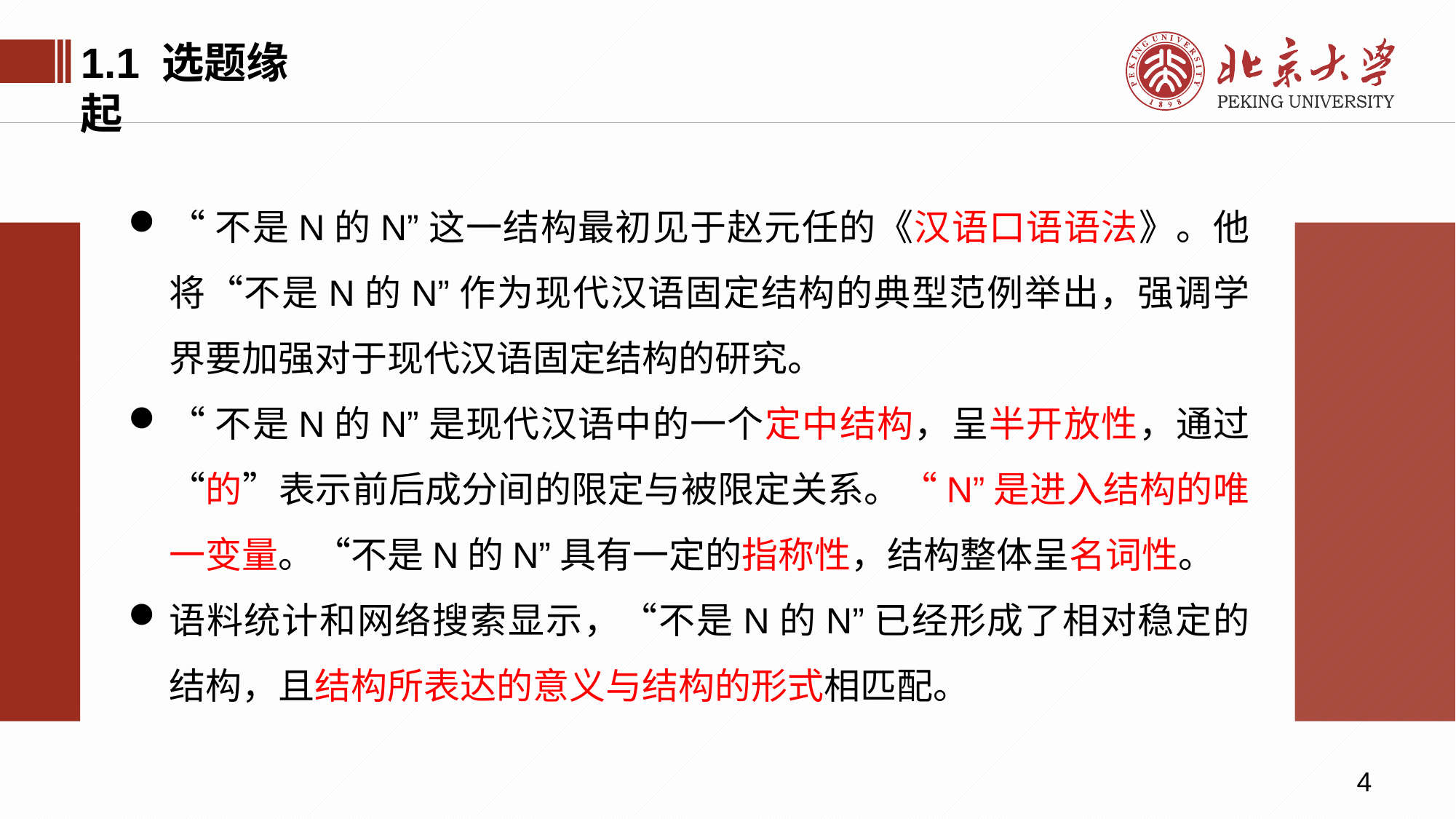

1.1 选题缘起
“不是N的N”这一结构最初见于赵元任的《汉语口语语法》。他将“不是N的N”作为现代汉语固定结构的典型范例举出，强调学界要加强对于现代汉语固定结构的研究。
“不是N的N”是现代汉语中的一个定中结构，呈半开放性，通过“的”表示前后成分间的限定与被限定关系。“N”是进入结构的唯一变量。“不是N的N”具有一定的指称性，结构整体呈名词性。
语料统计和网络搜索显示，“不是N的N”已经形成了相对稳定的结构，且结构所表达的意义与结构的形式相匹配。

4